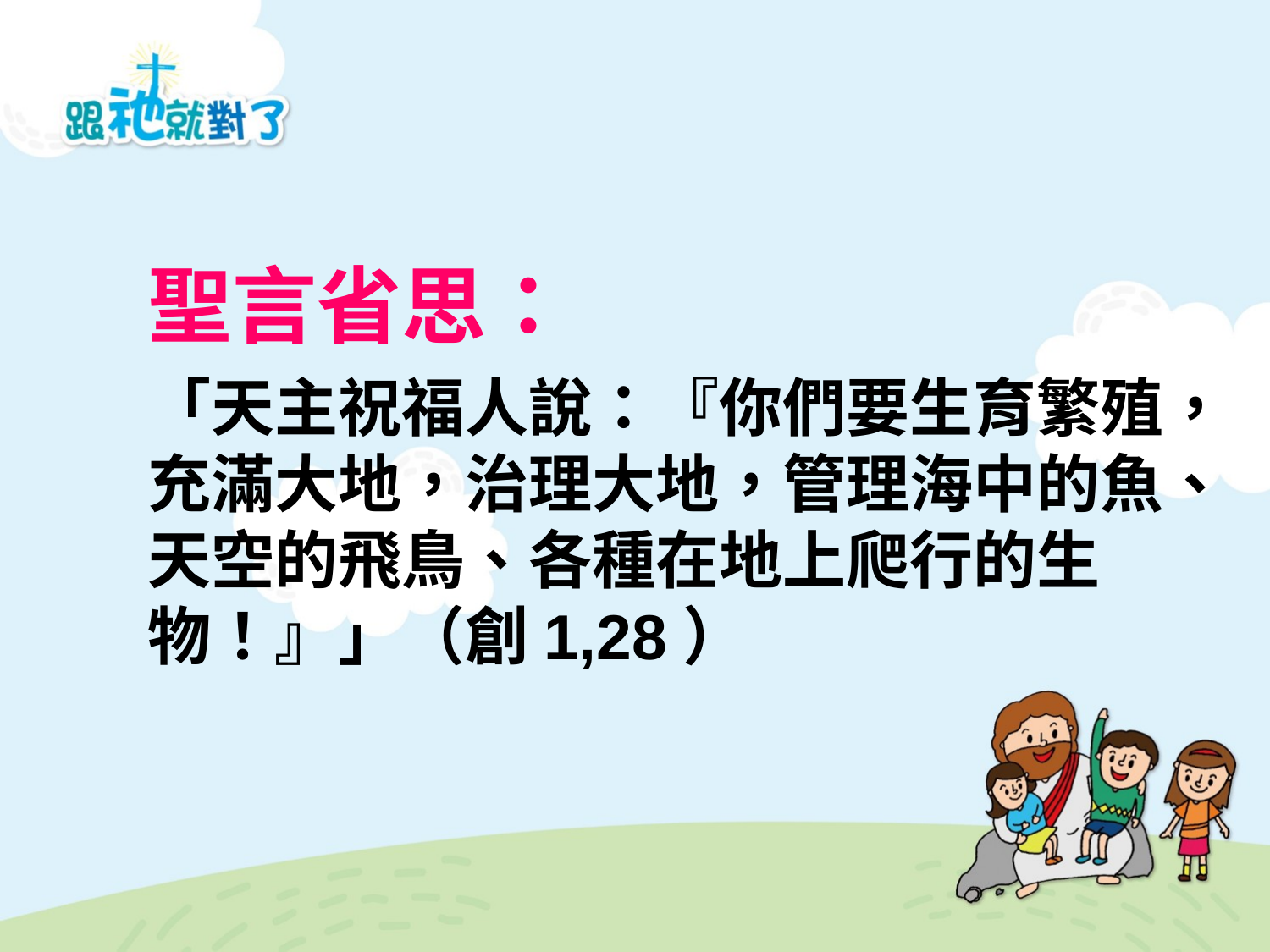

聖言省思：
「天主祝福人說：『你們要生育繁殖，充滿大地，治理大地，管理海中的魚、天空的飛鳥、各種在地上爬行的生物！』」（創1,28）